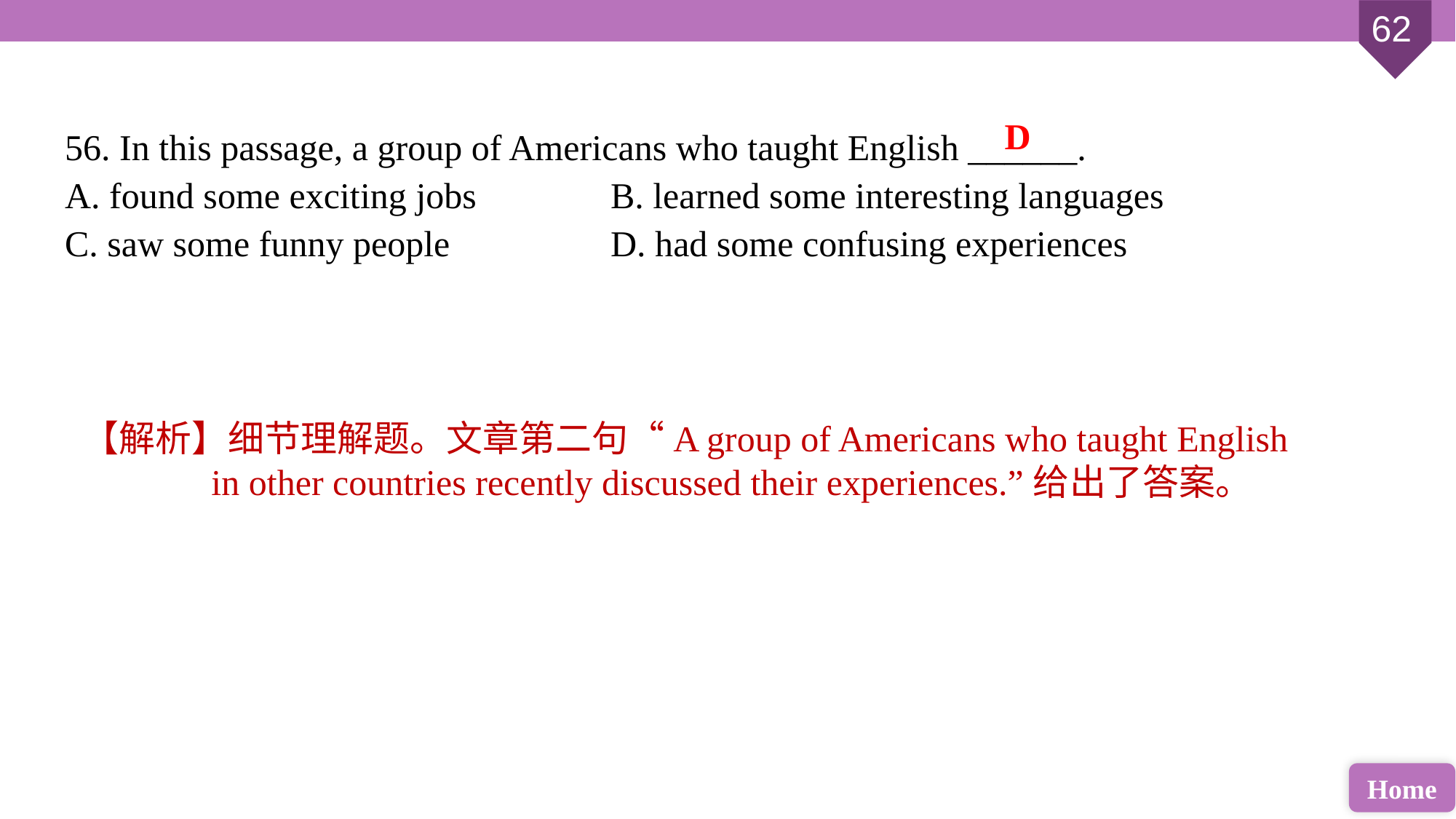

D
56. In this passage, a group of Americans who taught English ______.
A. found some exciting jobs 		B. learned some interesting languages
C. saw some funny people 		D. had some confusing experiences
【解析】细节理解题。文章第二句“A group of Americans who taught English in other countries recently discussed their experiences.”给出了答案。